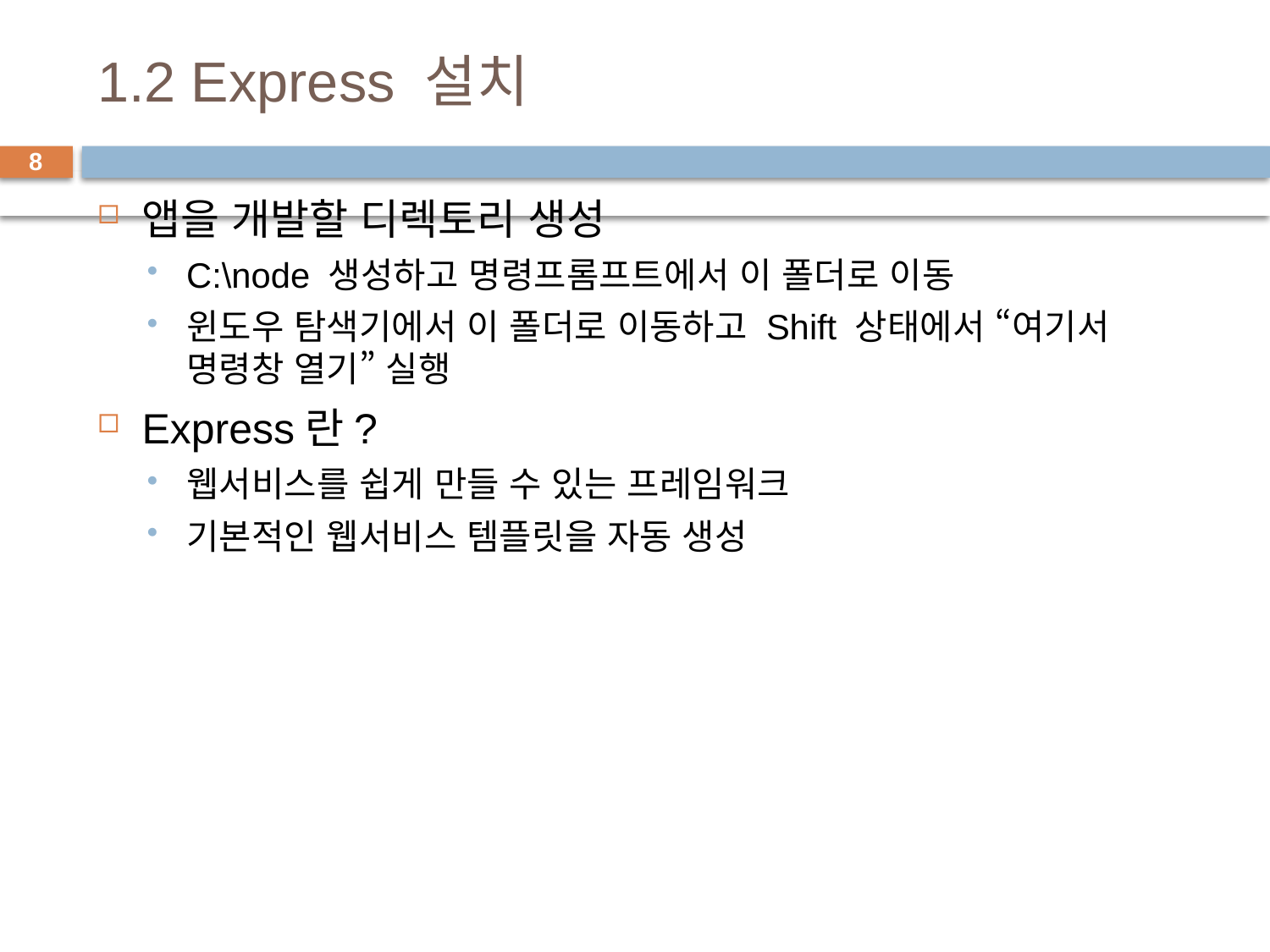

# 1.2 Express 설치
8
앱을 개발할 디렉토리 생성
C:\node 생성하고 명령프롬프트에서 이 폴더로 이동
윈도우 탐색기에서 이 폴더로 이동하고 Shift 상태에서 “여기서 명령창 열기” 실행
Express란?
웹서비스를 쉽게 만들 수 있는 프레임워크
기본적인 웹서비스 템플릿을 자동 생성